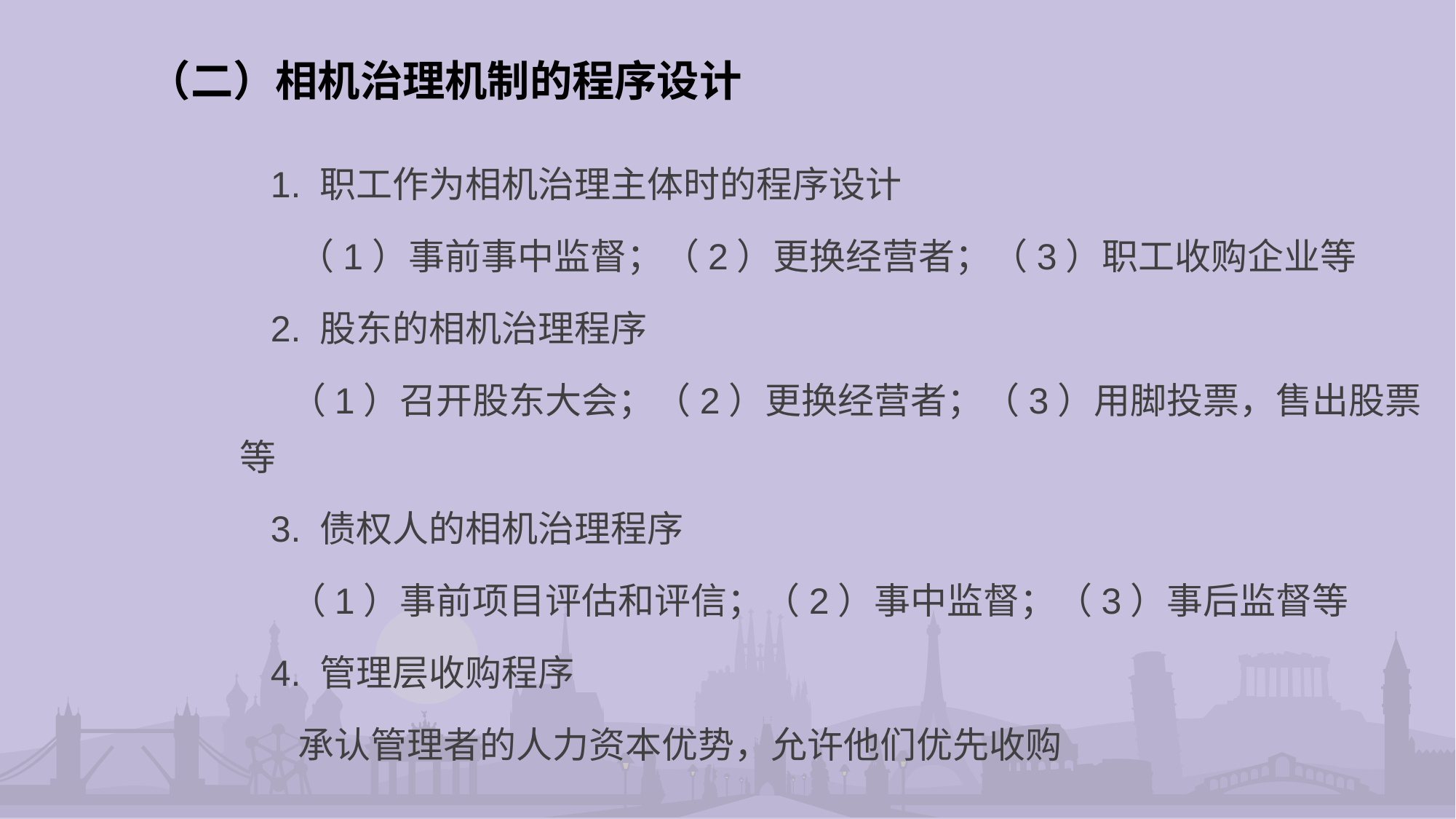

# （二）相机治理机制的程序设计
   1. 职工作为相机治理主体时的程序设计
      （1）事前事中监督；（2）更换经营者；（3）职工收购企业等
   2. 股东的相机治理程序
     （1）召开股东大会；（2）更换经营者；（3）用脚投票，售出股票等
   3. 债权人的相机治理程序
     （1）事前项目评估和评信；（2）事中监督；（3）事后监督等
   4. 管理层收购程序
      承认管理者的人力资本优势，允许他们优先收购